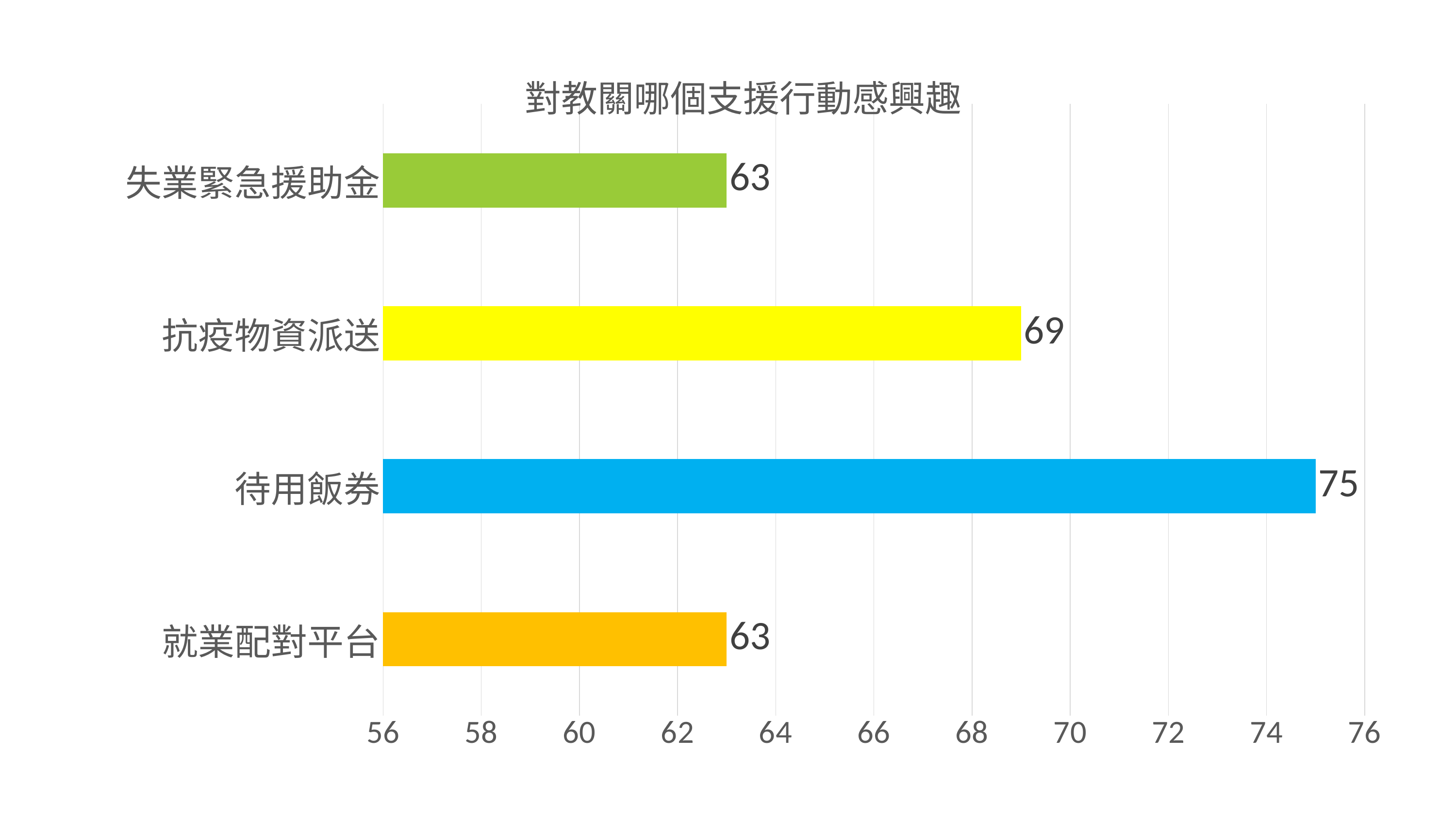

### Chart:

| Category | 對教關哪個支援行動感興趣 |
|---|---|
| 就業配對平台 | 63.0 |
| 待用飯券 | 75.0 |
| 抗疫物資派送 | 69.0 |
| 失業緊急援助金 | 63.0 |